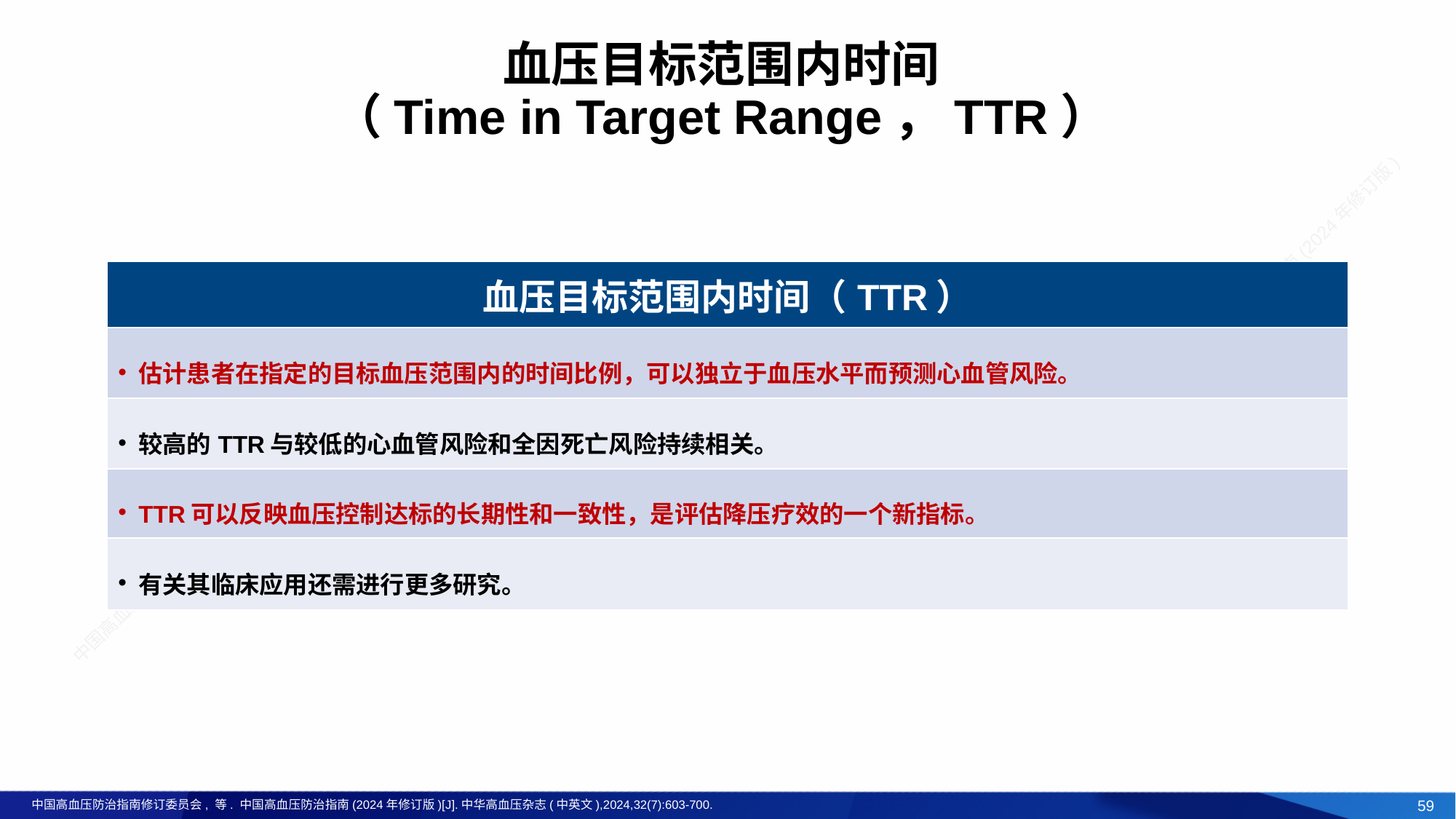

血压目标范围内时间
（Time in Target Range，TTR）
| 血压目标范围内时间（TTR） |
| --- |
| 估计患者在指定的目标血压范围内的时间比例，可以独立于血压水平而预测心血管风险。 |
| 较高的TTR与较低的心血管风险和全因死亡风险持续相关。 |
| TTR可以反映血压控制达标的长期性和一致性，是评估降压疗效的一个新指标。 |
| 有关其临床应用还需进行更多研究。 |